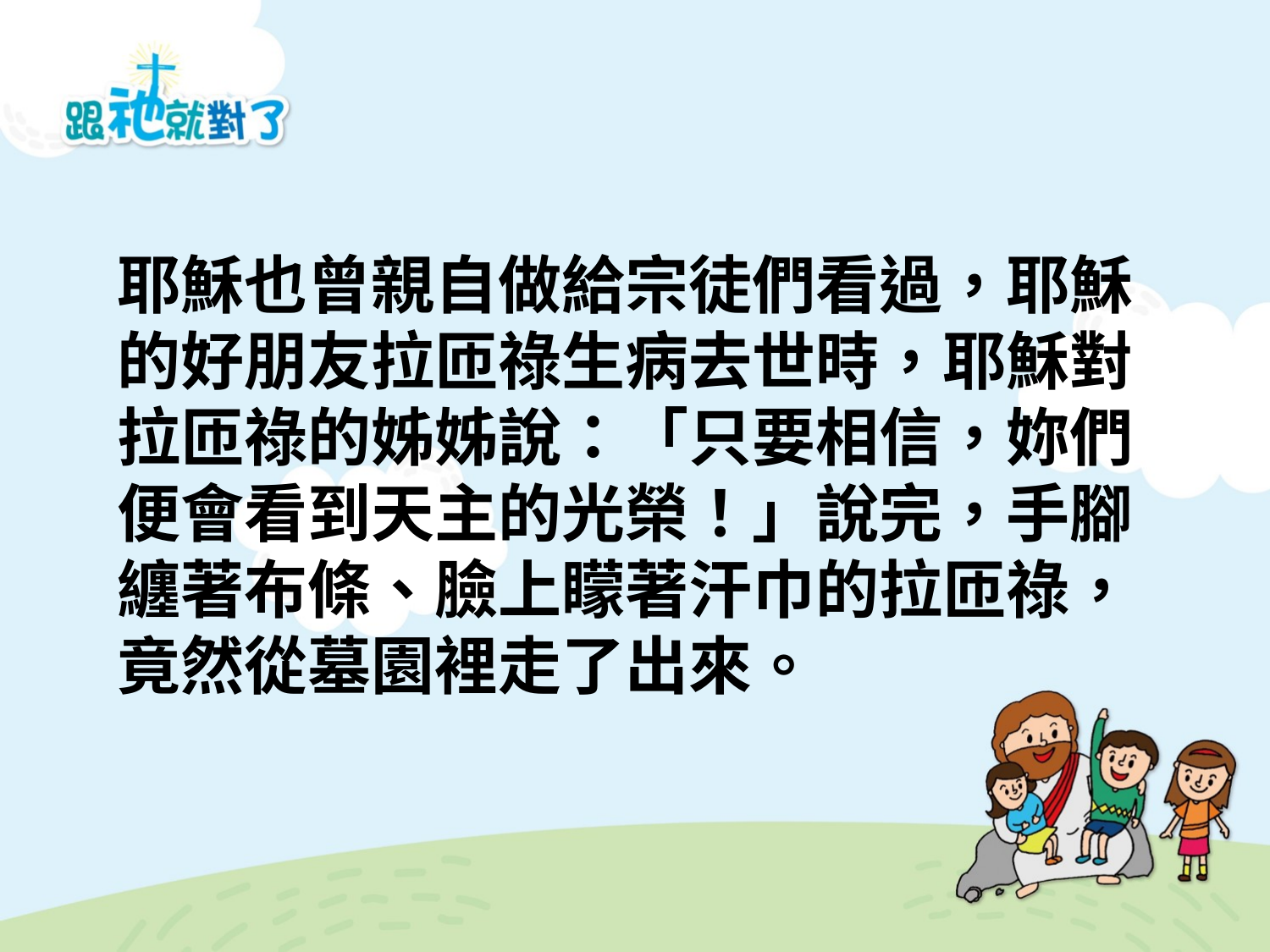

耶穌也曾親自做給宗徒們看過，耶穌的好朋友拉匝祿生病去世時，耶穌對拉匝祿的姊姊說：「只要相信，妳們便會看到天主的光榮！」說完，手腳纏著布條、臉上矇著汗巾的拉匝祿，竟然從墓園裡走了出來。